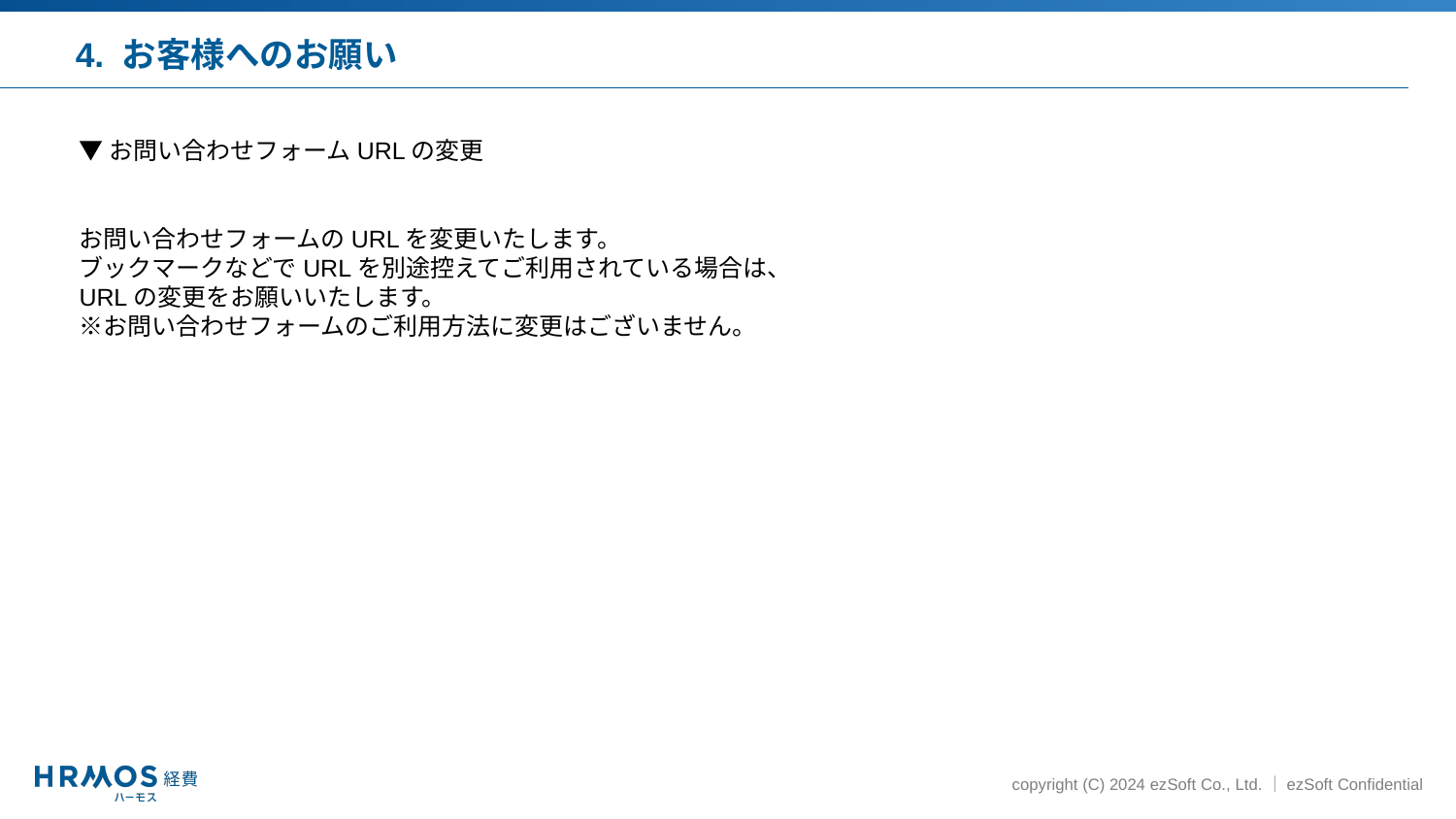

4. お客様へのお願い
▼お問い合わせフォームURLの変更
お問い合わせフォームのURLを変更いたします。
ブックマークなどでURLを別途控えてご利用されている場合は、
URLの変更をお願いいたします。
※お問い合わせフォームのご利用方法に変更はございません。